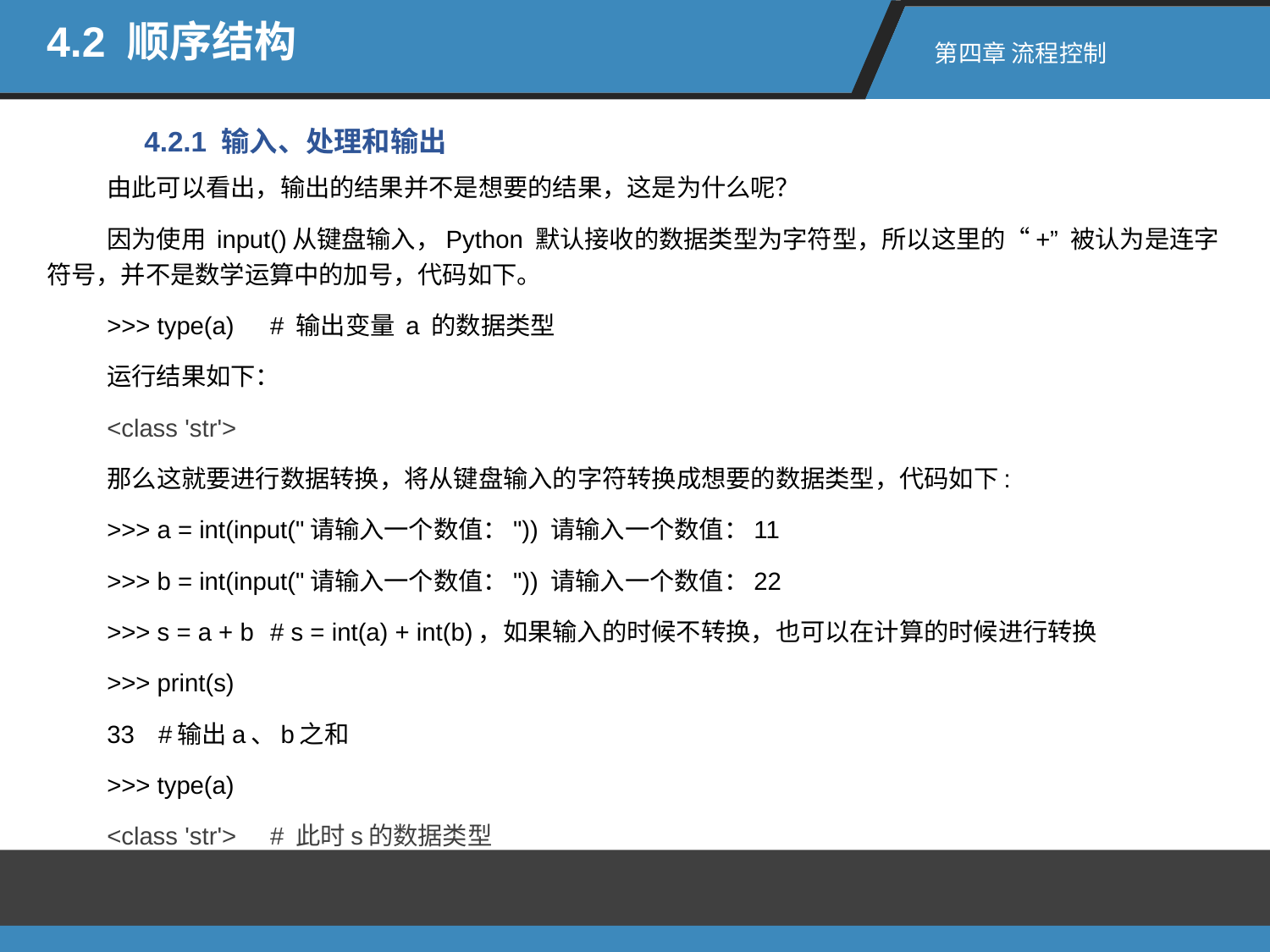

4.2 顺序结构
第四章 流程控制
4.2.1 输入、处理和输出
由此可以看出，输出的结果并不是想要的结果，这是为什么呢？
因为使用 input()从键盘输入，Python 默认接收的数据类型为字符型，所以这里的“+” 被认为是连字符号，并不是数学运算中的加号，代码如下。
>>> type(a) 		# 输出变量 a 的数据类型
运行结果如下：
<class 'str'>
那么这就要进行数据转换，将从键盘输入的字符转换成想要的数据类型，代码如下:
>>> a = int(input("请输入一个数值：")) 请输入一个数值：11
>>> b = int(input("请输入一个数值：")) 请输入一个数值：22
>>> s = a + b 	# s = int(a) + int(b)，如果输入的时候不转换，也可以在计算的时候进行转换
>>> print(s)
33 	#输出a、b之和
>>> type(a)
<class 'str'>	# 此时s的数据类型